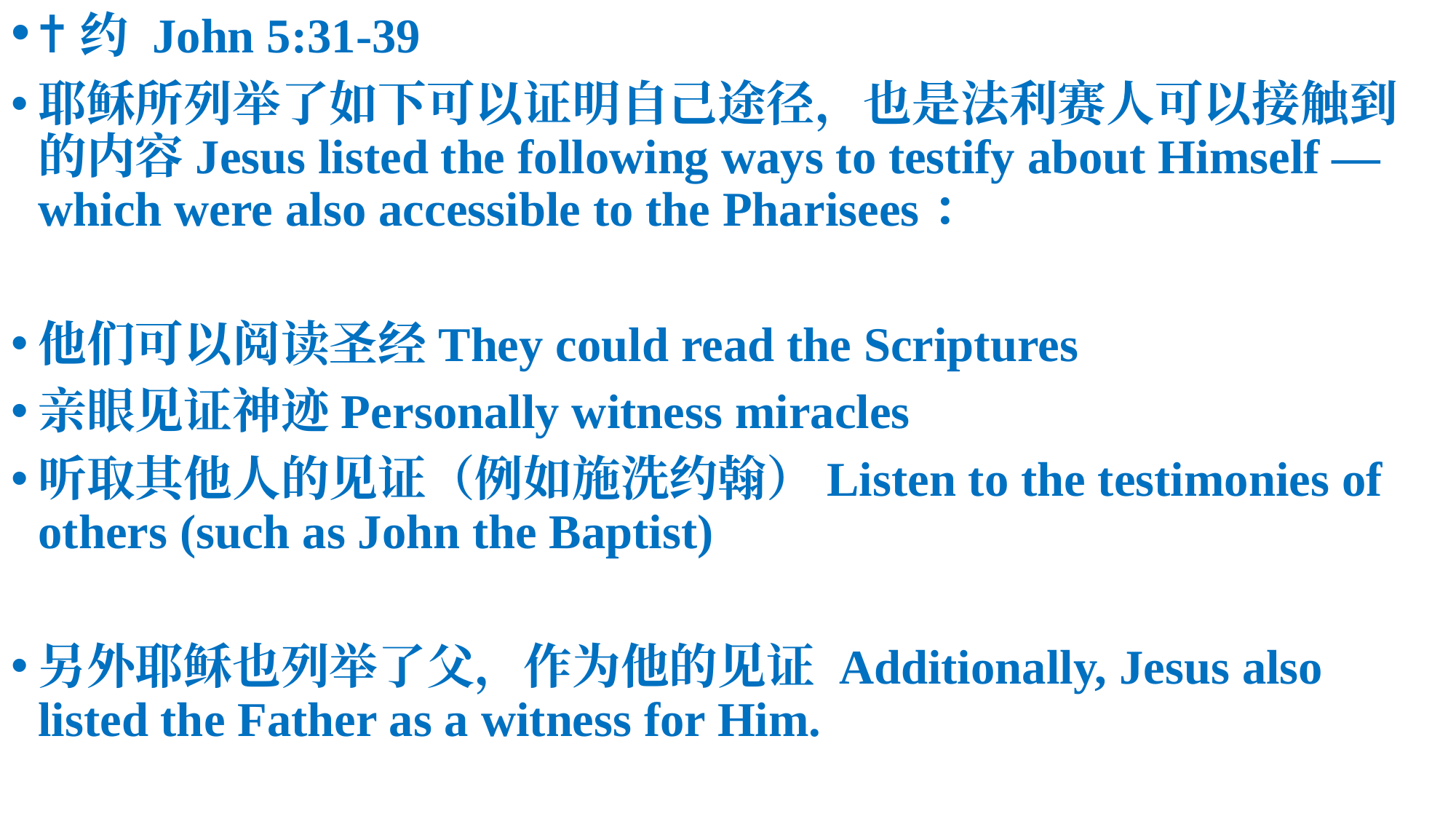

✝️约 John 5:31-39
耶稣所列举了如下可以证明自己途径，也是法利赛人可以接触到的内容Jesus listed the following ways to testify about Himself — which were also accessible to the Pharisees：

他们可以阅读圣经They could read the Scriptures
亲眼见证神迹Personally witness miracles
听取其他人的见证（例如施洗约翰）Listen to the testimonies of others (such as John the Baptist)

另外耶稣也列举了父，作为他的见证 Additionally, Jesus also listed the Father as a witness for Him.